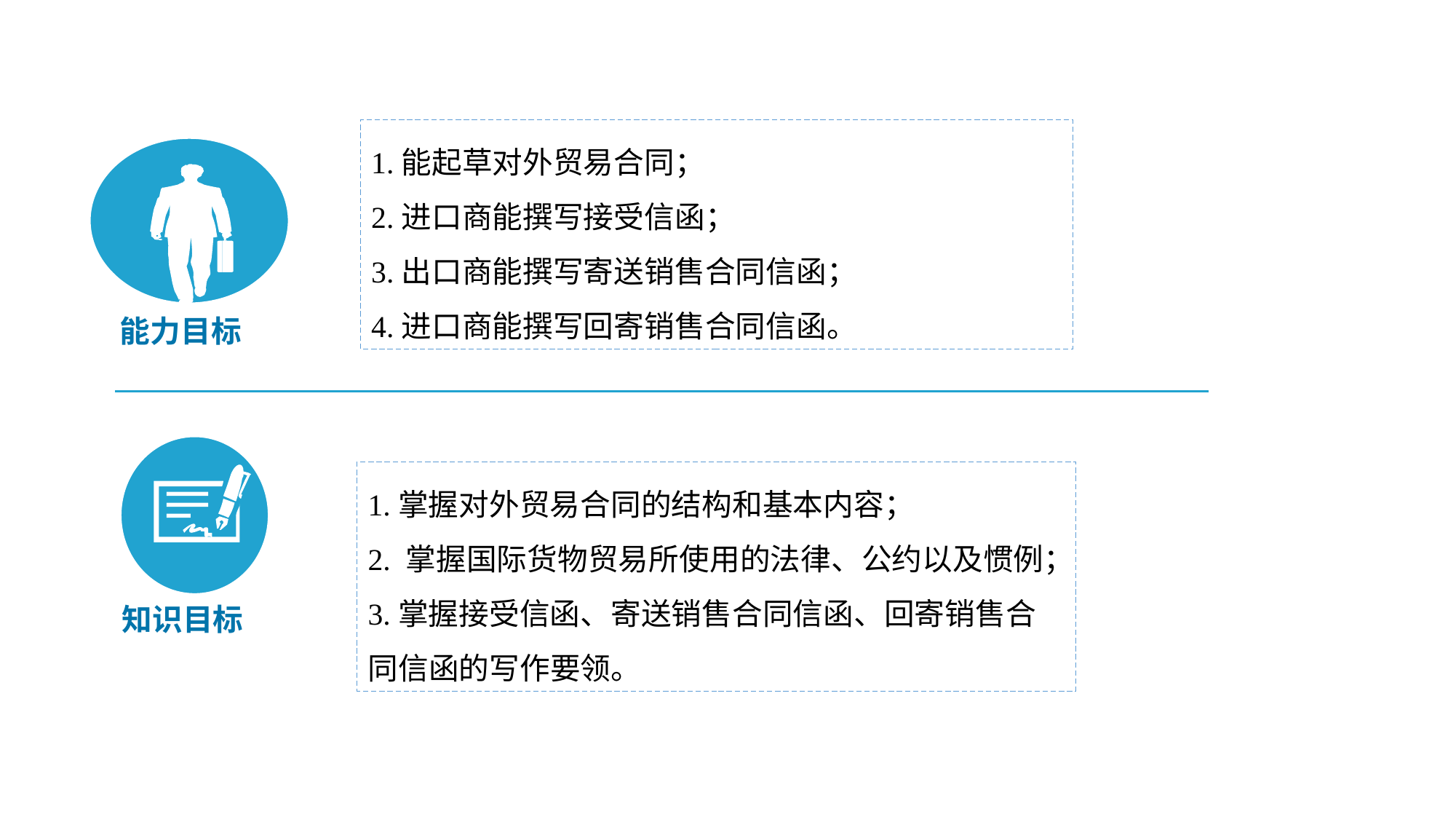

1.能起草对外贸易合同；
2.进口商能撰写接受信函；
3.出口商能撰写寄送销售合同信函；
4.进口商能撰写回寄销售合同信函。

能力目标

1.掌握对外贸易合同的结构和基本内容；
2. 掌握国际货物贸易所使用的法律、公约以及惯例；
3.掌握接受信函、寄送销售合同信函、回寄销售合同信函的写作要领。
知识目标